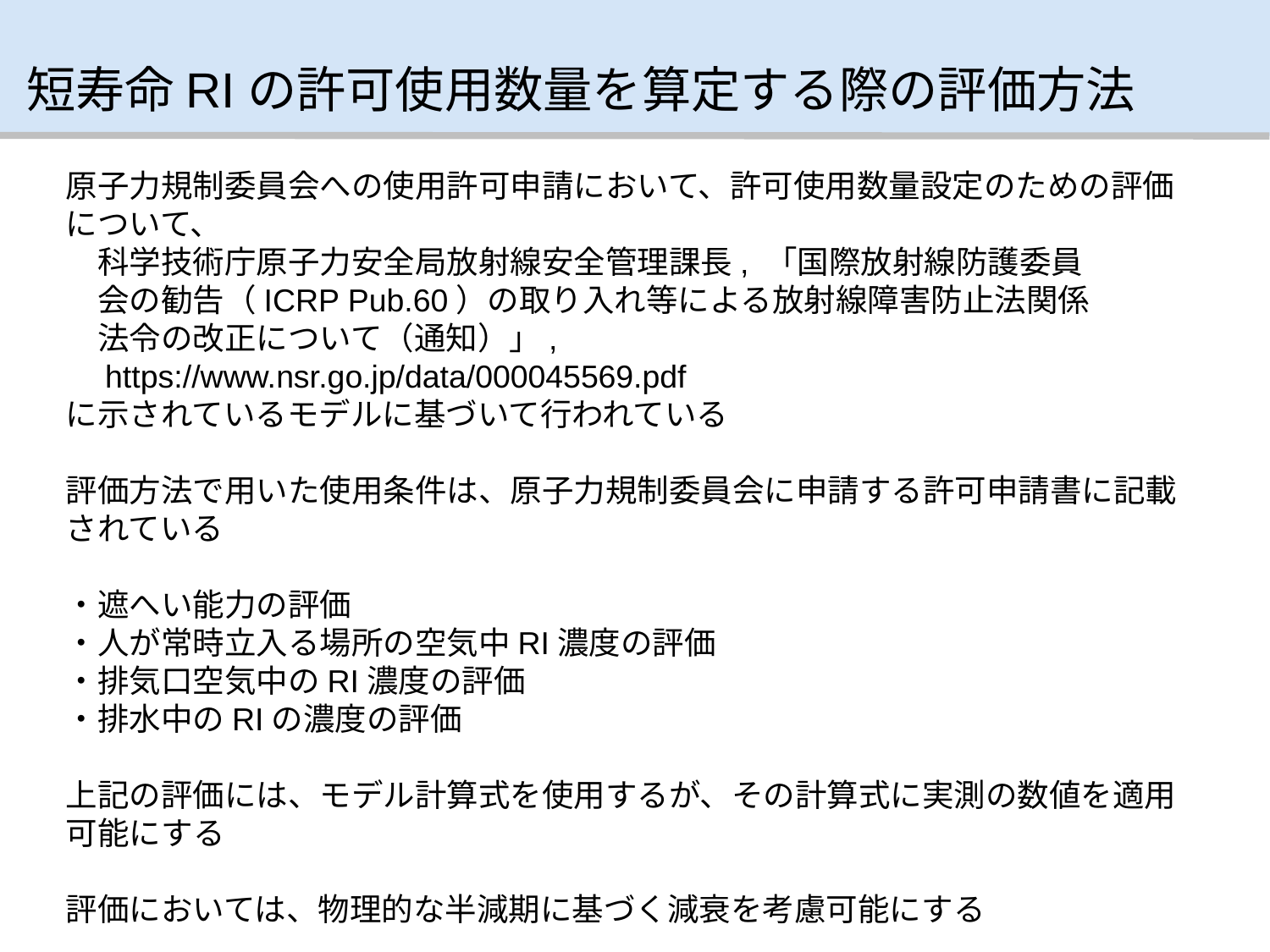

短寿命RIの許可使用数量を算定する際の評価方法
原子力規制委員会への使用許可申請において、許可使用数量設定のための評価について、
　科学技術庁原子力安全局放射線安全管理課長, 「国際放射線防護委員
　会の勧告（ICRP Pub.60）の取り入れ等による放射線障害防止法関係
　法令の改正について（通知）」,
　https://www.nsr.go.jp/data/000045569.pdf
に示されているモデルに基づいて行われている

評価方法で用いた使用条件は、原子力規制委員会に申請する許可申請書に記載されている

・遮へい能力の評価
・人が常時立入る場所の空気中RI濃度の評価
・排気口空気中のRI濃度の評価
・排水中のRIの濃度の評価

上記の評価には、モデル計算式を使用するが、その計算式に実測の数値を適用可能にする

評価においては、物理的な半減期に基づく減衰を考慮可能にする